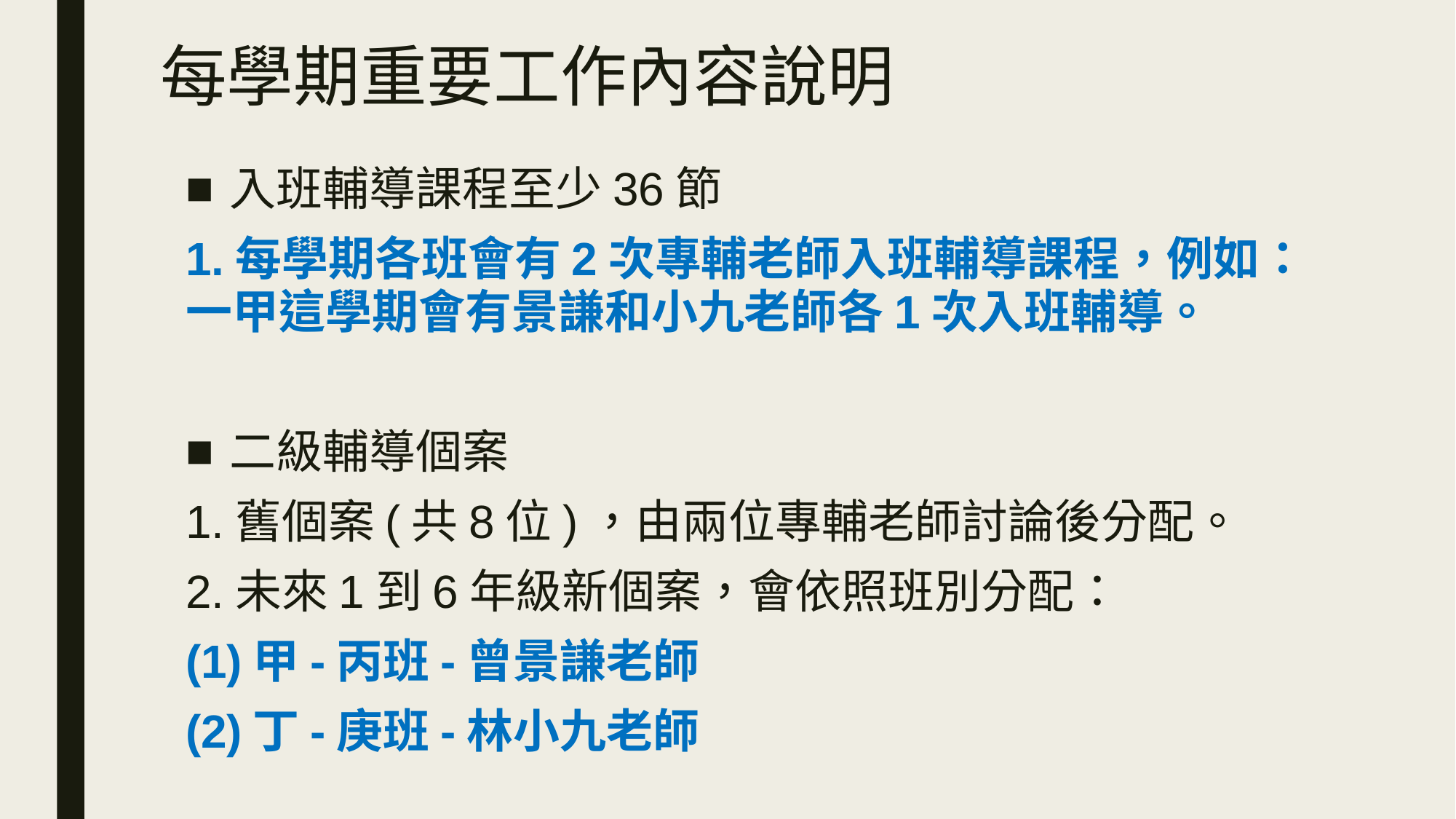

# 每學期重要工作內容說明
入班輔導課程至少36節
1.每學期各班會有2次專輔老師入班輔導課程，例如：一甲這學期會有景謙和小九老師各1次入班輔導。

二級輔導個案
1.舊個案(共8位)，由兩位專輔老師討論後分配。
2.未來1到6年級新個案，會依照班別分配：
(1)甲-丙班-曾景謙老師
(2)丁-庚班-林小九老師